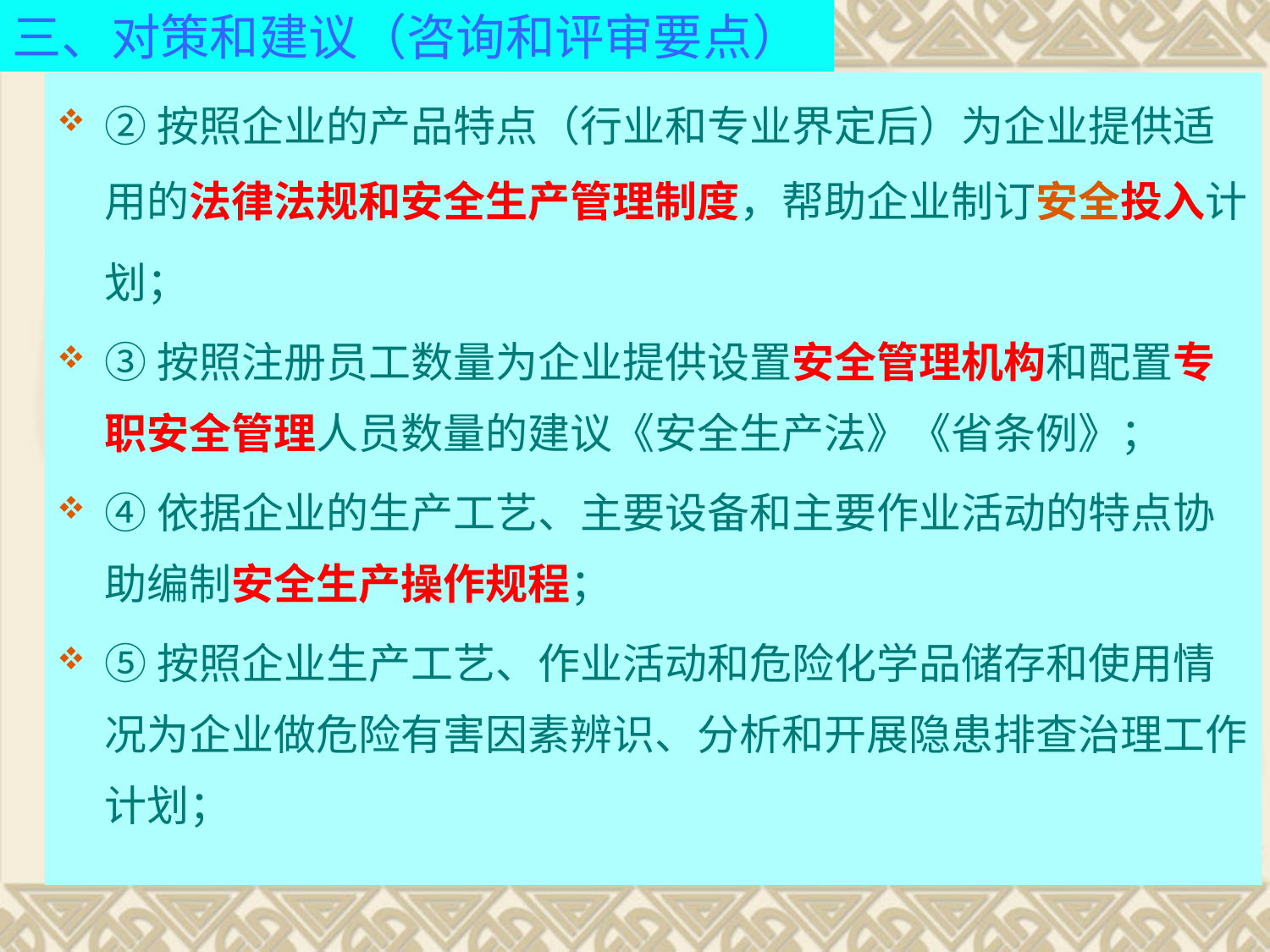

三、对策和建议（咨询和评审要点）
②按照企业的产品特点（行业和专业界定后）为企业提供适用的法律法规和安全生产管理制度，帮助企业制订安全投入计划；
③按照注册员工数量为企业提供设置安全管理机构和配置专职安全管理人员数量的建议《安全生产法》《省条例》；
④依据企业的生产工艺、主要设备和主要作业活动的特点协助编制安全生产操作规程；
⑤按照企业生产工艺、作业活动和危险化学品储存和使用情况为企业做危险有害因素辨识、分析和开展隐患排查治理工作计划；